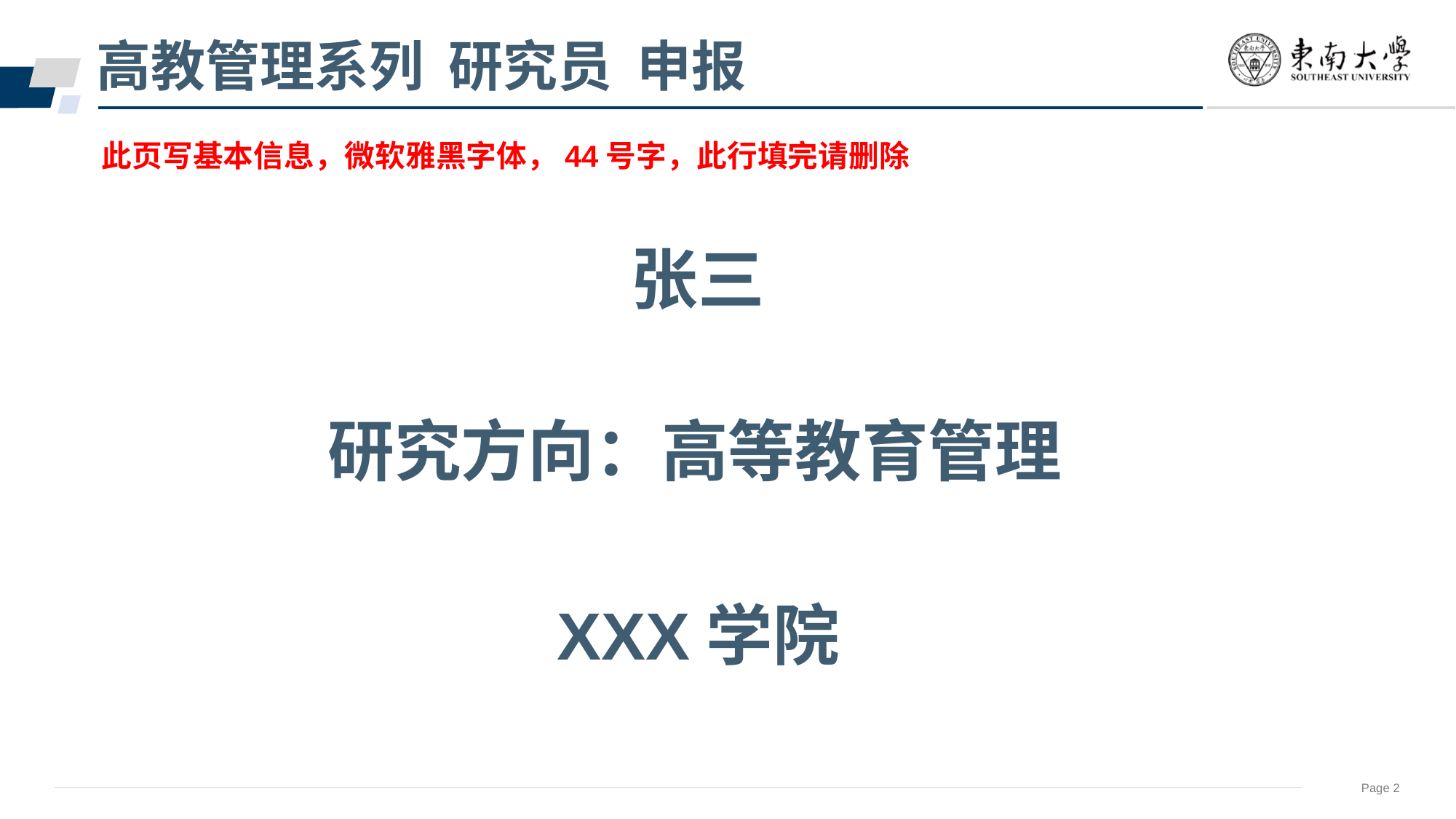

高教管理系列  研究员  申报
此页写基本信息，微软雅黑字体，44号字，此行填完请删除

张三
研究方向：高等教育管理
XXX学院